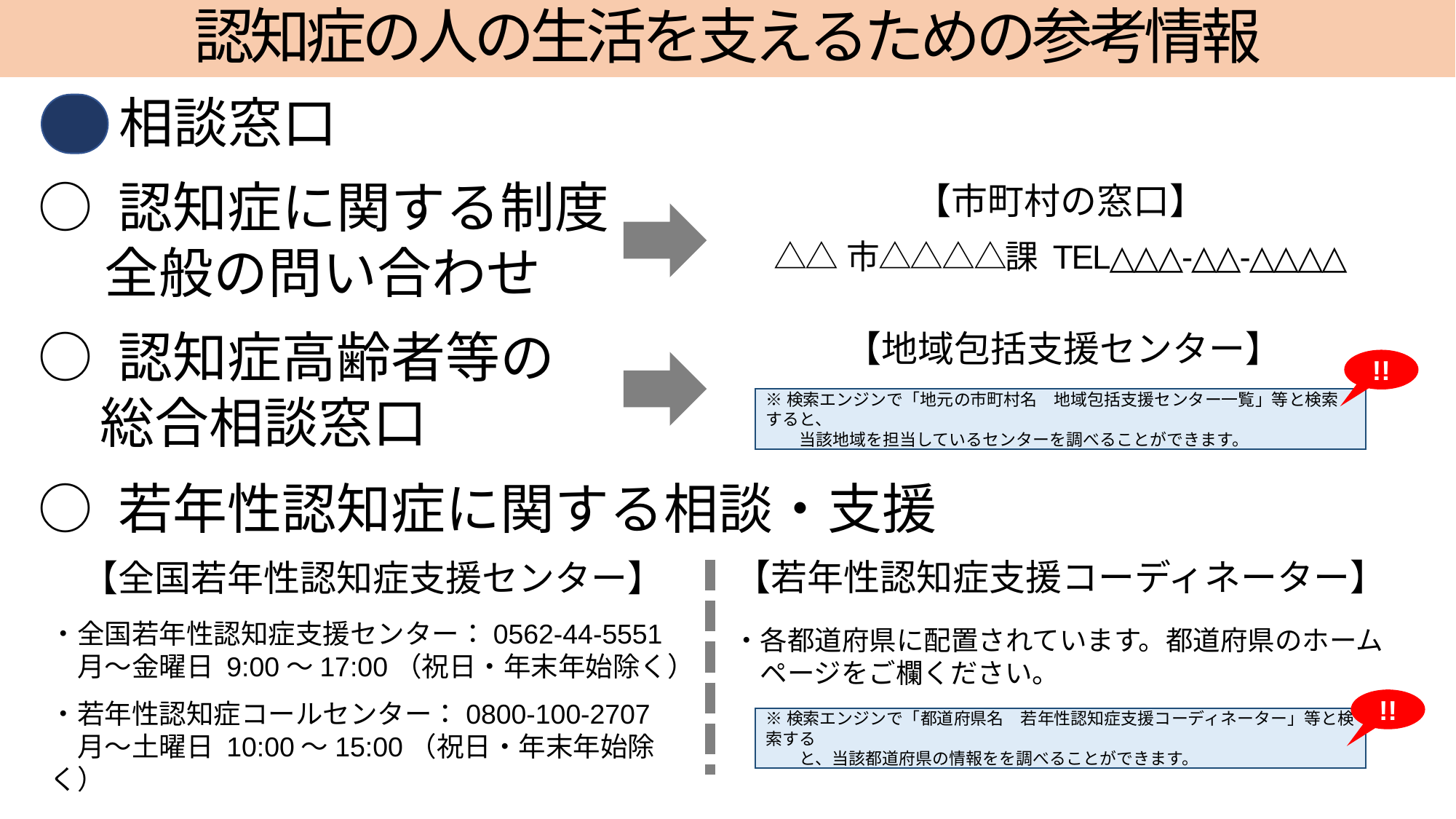

# 認知症の人の生活を支えるための参考情報
相談窓口

○ 認知症に関する制度
　 全般の問い合わせ
【市町村の窓口】

△△市△△△△課 TEL△△△-△△-△△△△

○ 認知症高齢者等の
    総合相談窓口
【地域包括支援センター】
!!

※検索エンジンで「地元の市町村名　地域包括支援センター一覧」等と検索すると、
　　当該地域を担当しているセンターを調べることができます。
○ 若年性認知症に関する相談・支援
【若年性認知症支援コーディネーター】
【全国若年性認知症支援センター】
・全国若年性認知症支援センター：0562-44-5551
　月～金曜日 9:00～17:00（祝日・年末年始除く）

・若年性認知症コールセンター：0800-100-2707
　月～土曜日 10:00～15:00（祝日・年末年始除く）
・各都道府県に配置されています。都道府県のホーム
　ページをご欄ください。
!!
※検索エンジンで「都道府県名　若年性認知症支援コーディネーター」等と検索する
　　と、当該都道府県の情報をを調べることができます。